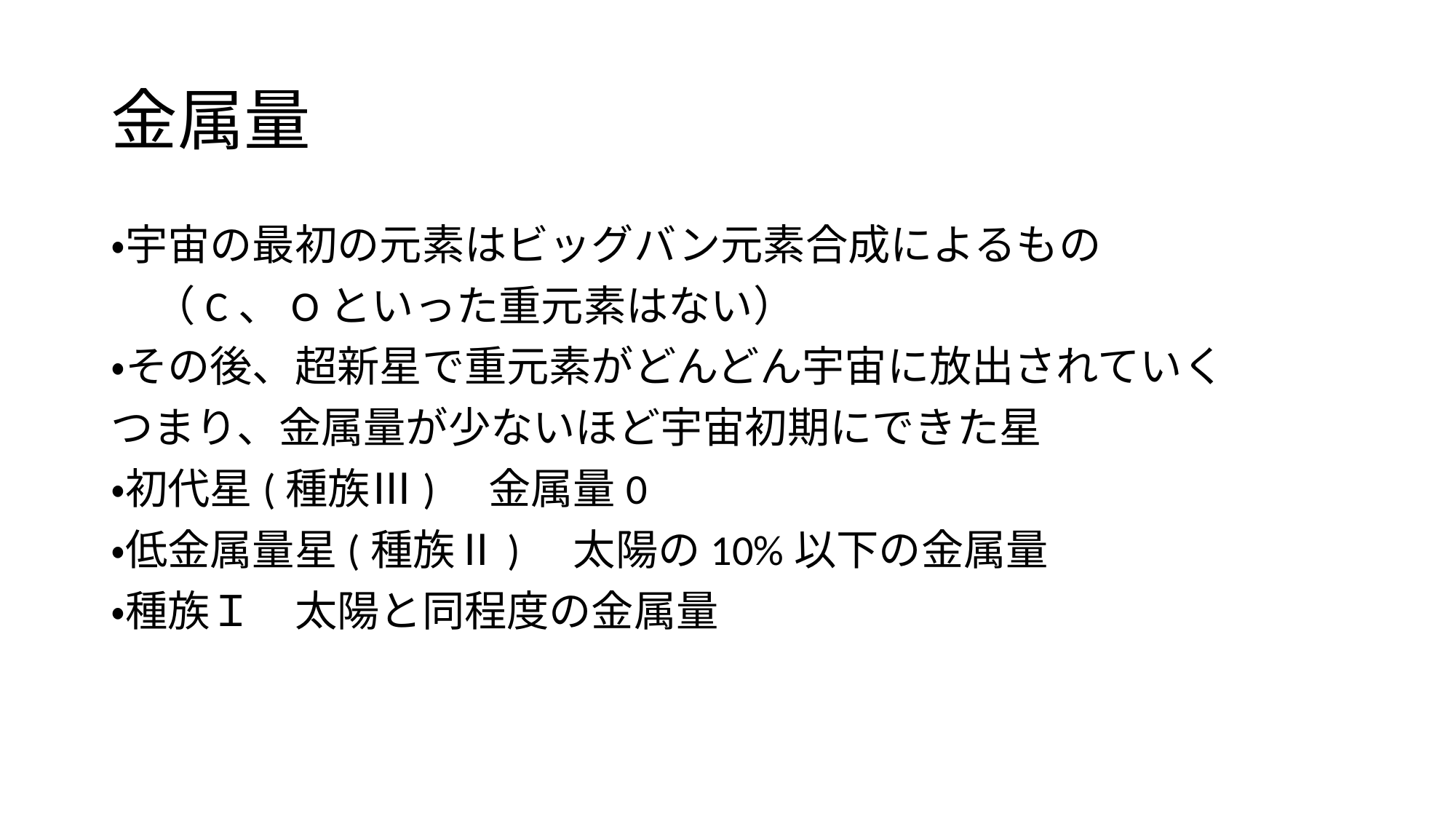

# 金属量
・宇宙の最初の元素はビッグバン元素合成によるもの
　（C、Oといった重元素はない）
・その後、超新星で重元素がどんどん宇宙に放出されていく
つまり、金属量が少ないほど宇宙初期にできた星
・初代星(種族Ⅲ)　金属量0
・低金属量星(種族Ⅱ)　太陽の10%以下の金属量
・種族Ｉ　太陽と同程度の金属量